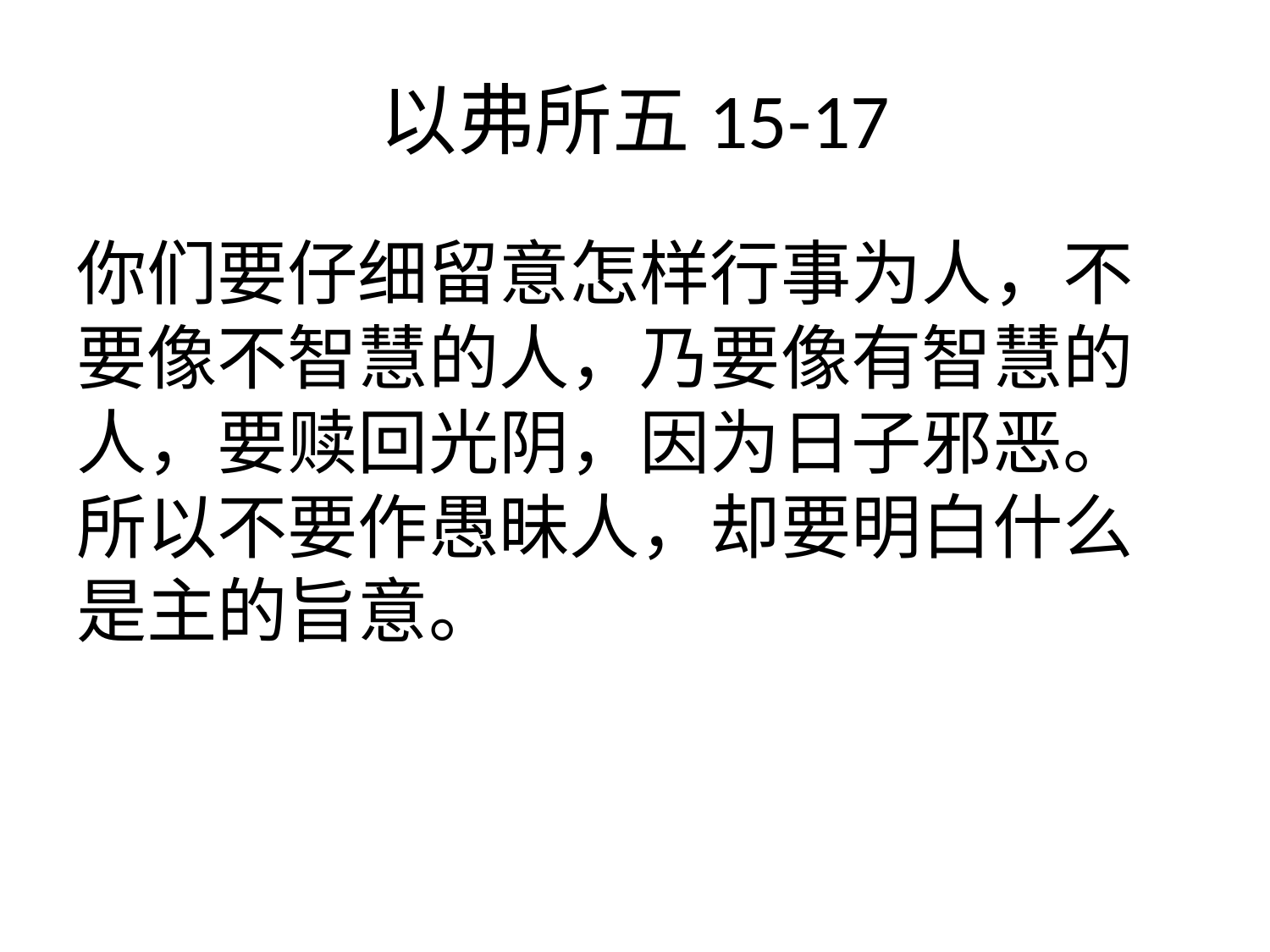

# 以弗所五15-17
你们要仔细留意怎样行事为人，不要像不智慧的人，乃要像有智慧的人，要赎回光阴，因为日子邪恶。所以不要作愚昧人，却要明白什么是主的旨意。